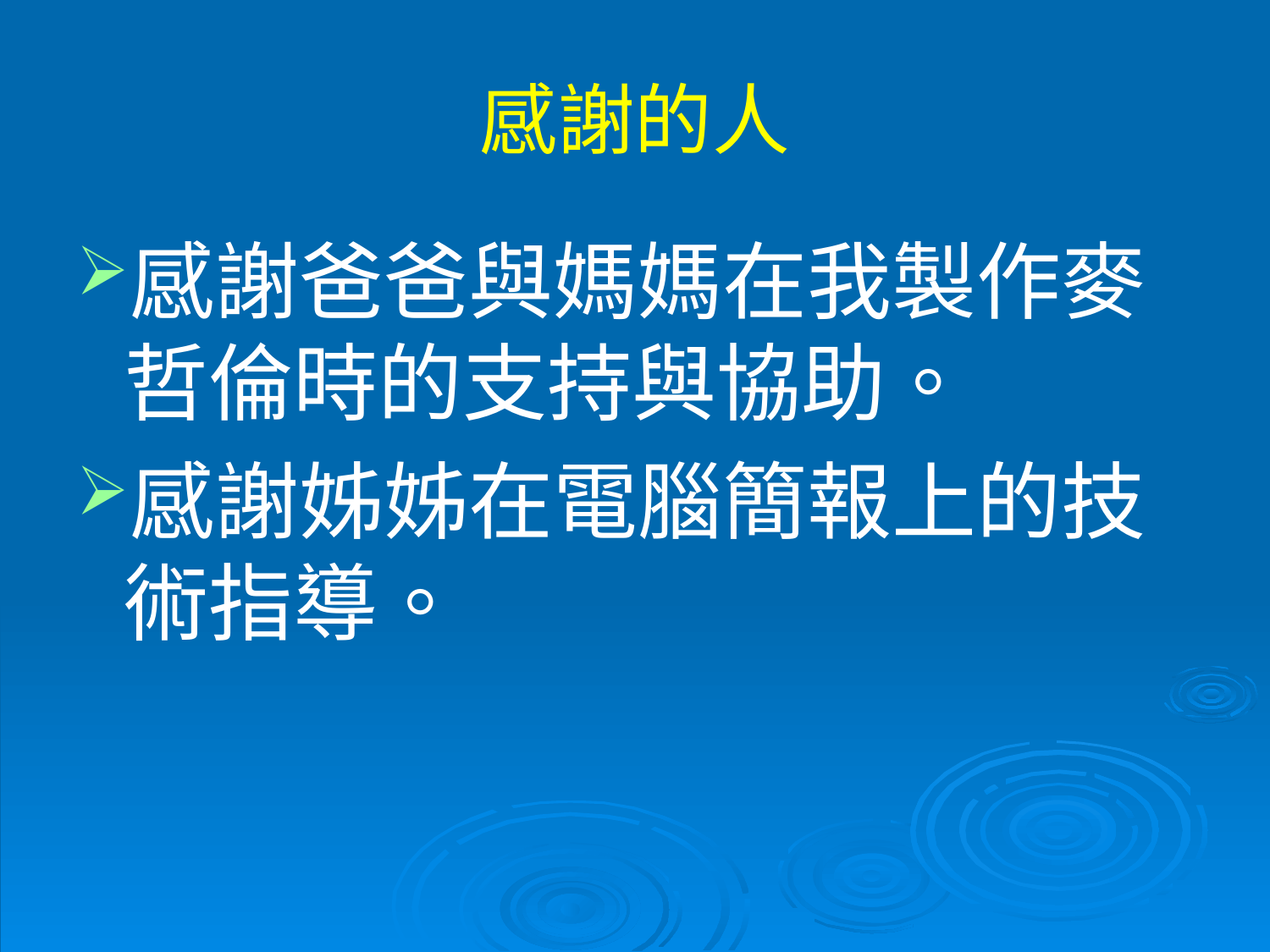

# 感謝的人
感謝爸爸與媽媽在我製作麥哲倫時的支持與協助。
感謝姊姊在電腦簡報上的技術指導。